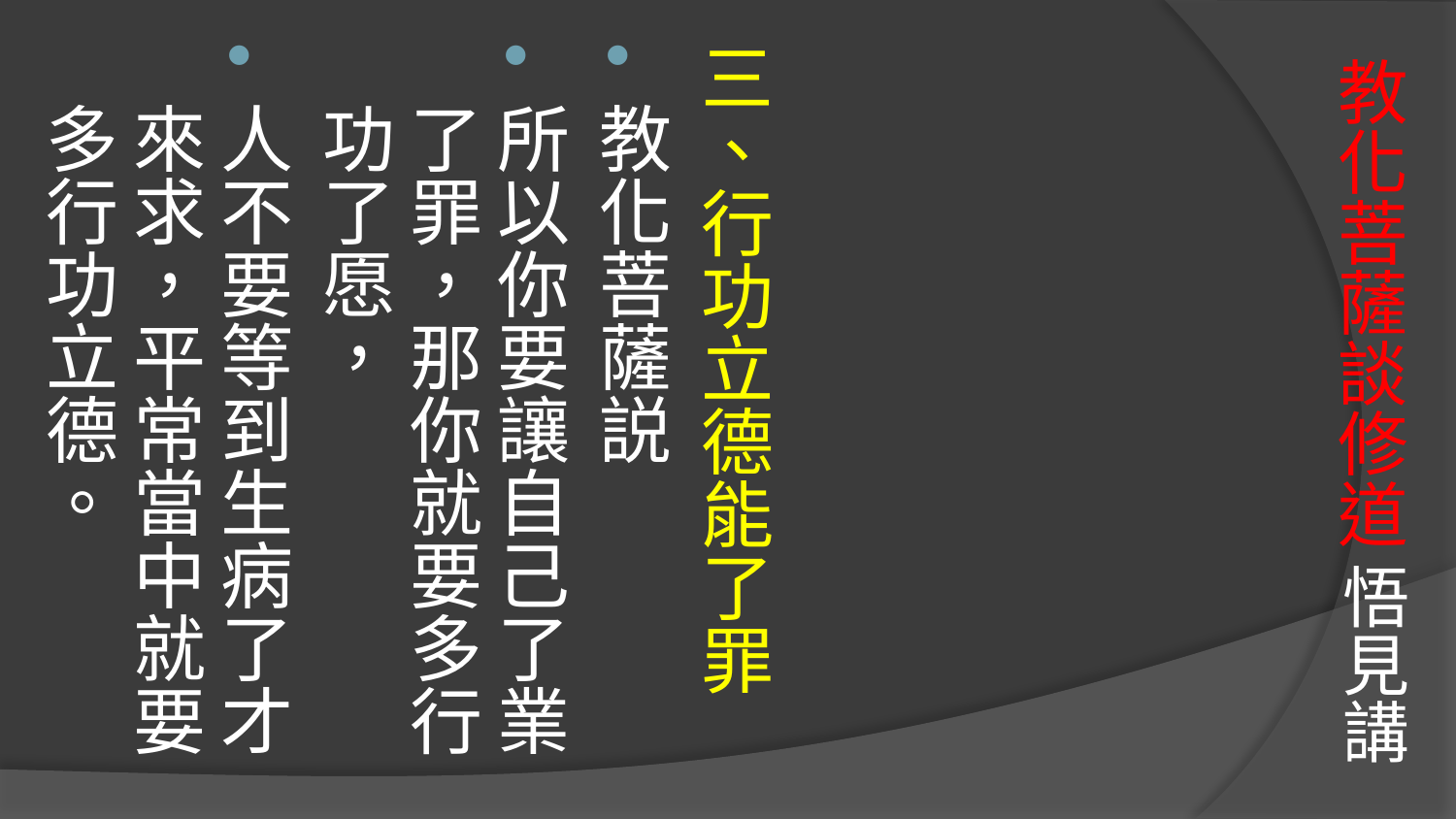

三、行功立德能了罪
教化菩薩説
所以你要讓自己了業了罪，那你就要多行功了愿，
人不要等到生病了才來求，平常當中就要多行功立德。
# 教化菩薩談修道 悟見講